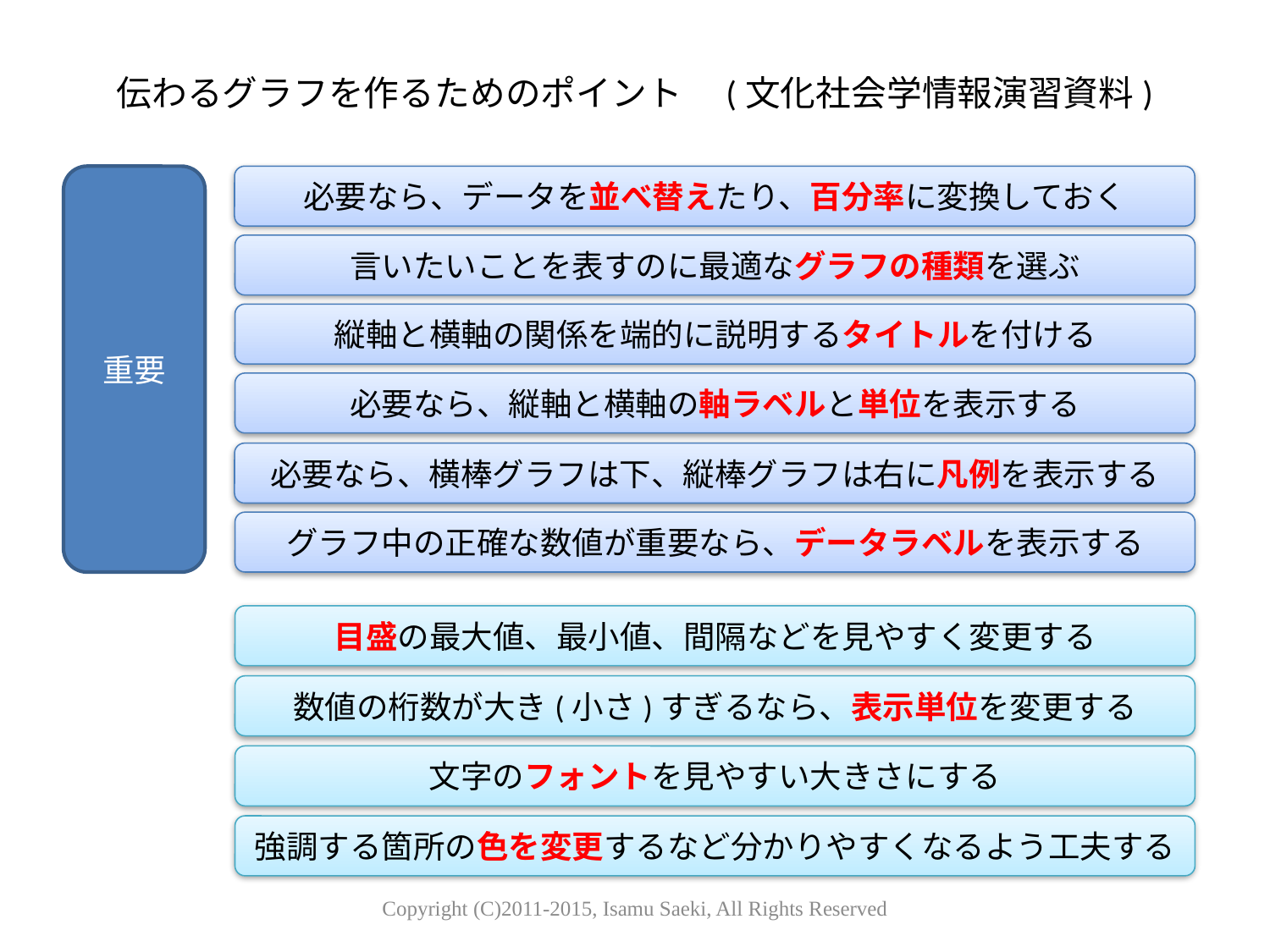

# 伝わるグラフを作るためのポイント　(文化社会学情報演習資料)
重要
必要なら、データを並べ替えたり、百分率に変換しておく
言いたいことを表すのに最適なグラフの種類を選ぶ
縦軸と横軸の関係を端的に説明するタイトルを付ける
必要なら、縦軸と横軸の軸ラベルと単位を表示する
必要なら、横棒グラフは下、縦棒グラフは右に凡例を表示する
グラフ中の正確な数値が重要なら、データラベルを表示する
目盛の最大値、最小値、間隔などを見やすく変更する
数値の桁数が大き(小さ)すぎるなら、表示単位を変更する
文字のフォントを見やすい大きさにする
強調する箇所の色を変更するなど分かりやすくなるよう工夫する
Copyright (C)2011-2015, Isamu Saeki, All Rights Reserved